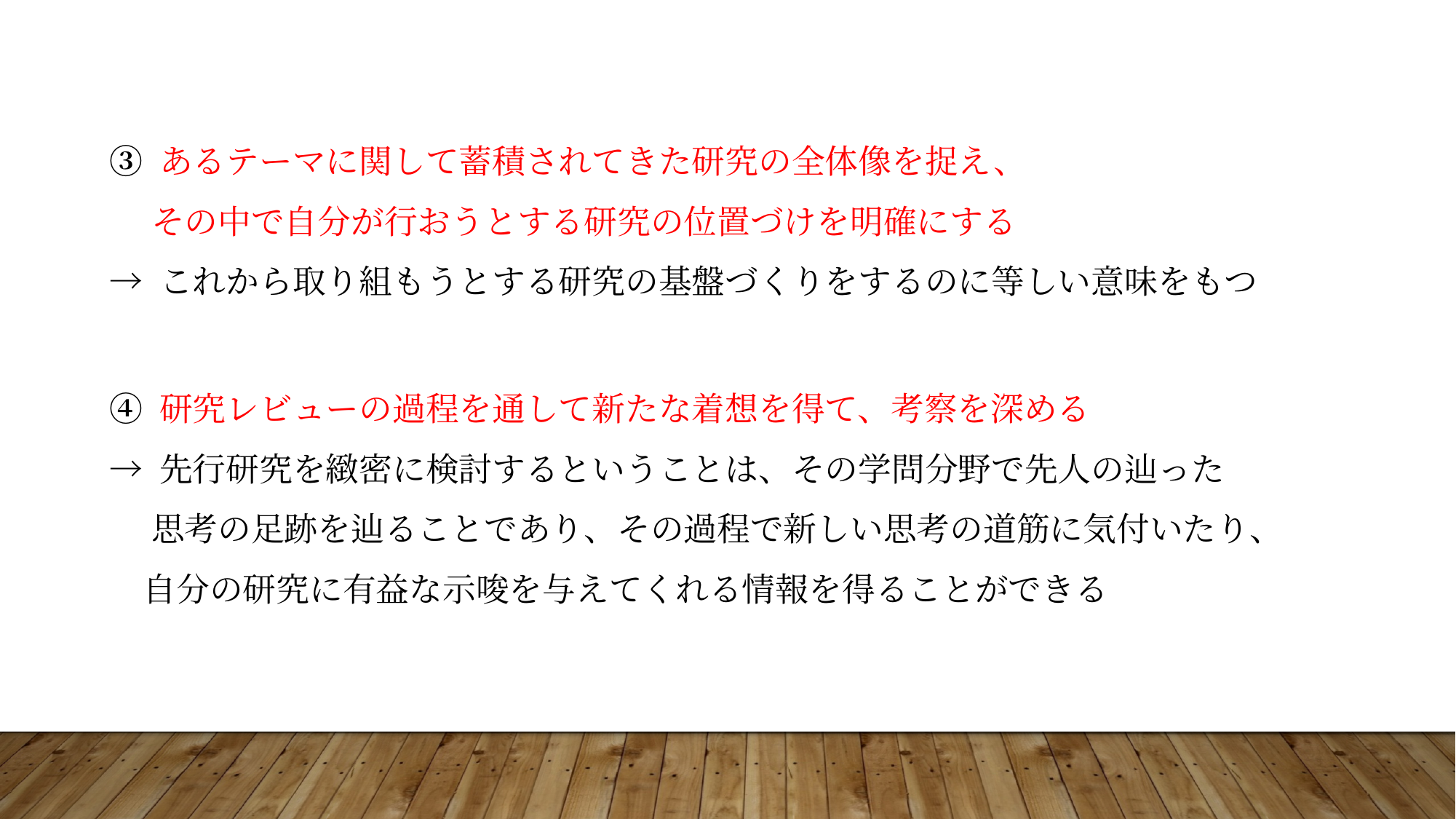

③ あるテーマに関して蓄積されてきた研究の全体像を捉え、
　 その中で自分が行おうとする研究の位置づけを明確にする
→ これから取り組もうとする研究の基盤づくりをするのに等しい意味をもつ
④ 研究レビューの過程を通して新たな着想を得て、考察を深める
→ 先行研究を緻密に検討するということは、その学問分野で先人の辿った
　 思考の足跡を辿ることであり、その過程で新しい思考の道筋に気付いたり、
   自分の研究に有益な示唆を与えてくれる情報を得ることができる